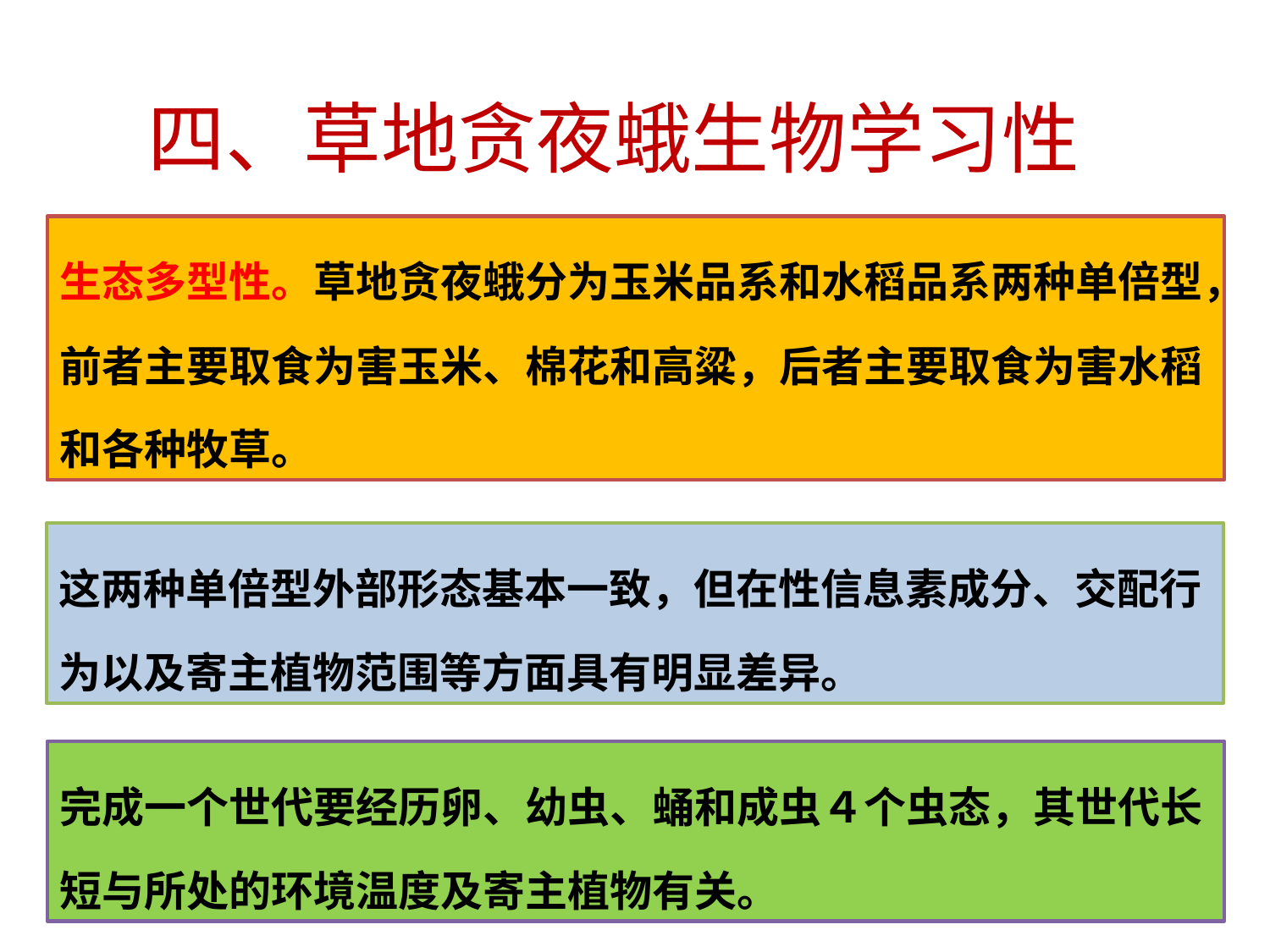

# 四、草地贪夜蛾生物学习性
生态多型性。草地贪夜蛾分为玉米品系和水稻品系两种单倍型，前者主要取食为害玉米、棉花和高粱，后者主要取食为害水稻和各种牧草。
这两种单倍型外部形态基本一致，但在性信息素成分、交配行为以及寄主植物范围等方面具有明显差异。
完成一个世代要经历卵、幼虫、蛹和成虫４个虫态，其世代长短与所处的环境温度及寄主植物有关。